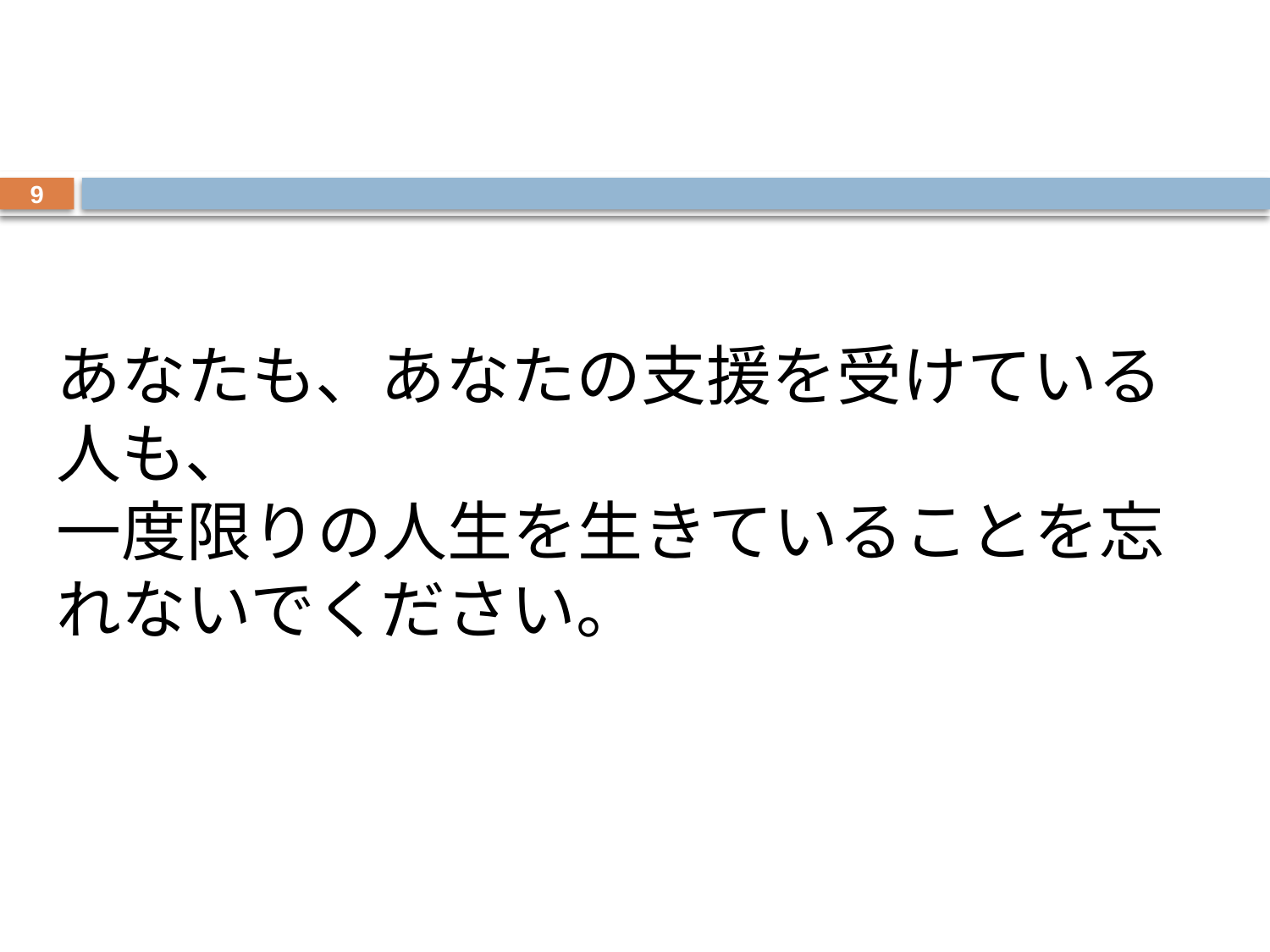

9
あなたも、あなたの支援を受けている人も、
一度限りの人生を生きていることを忘れないでください。